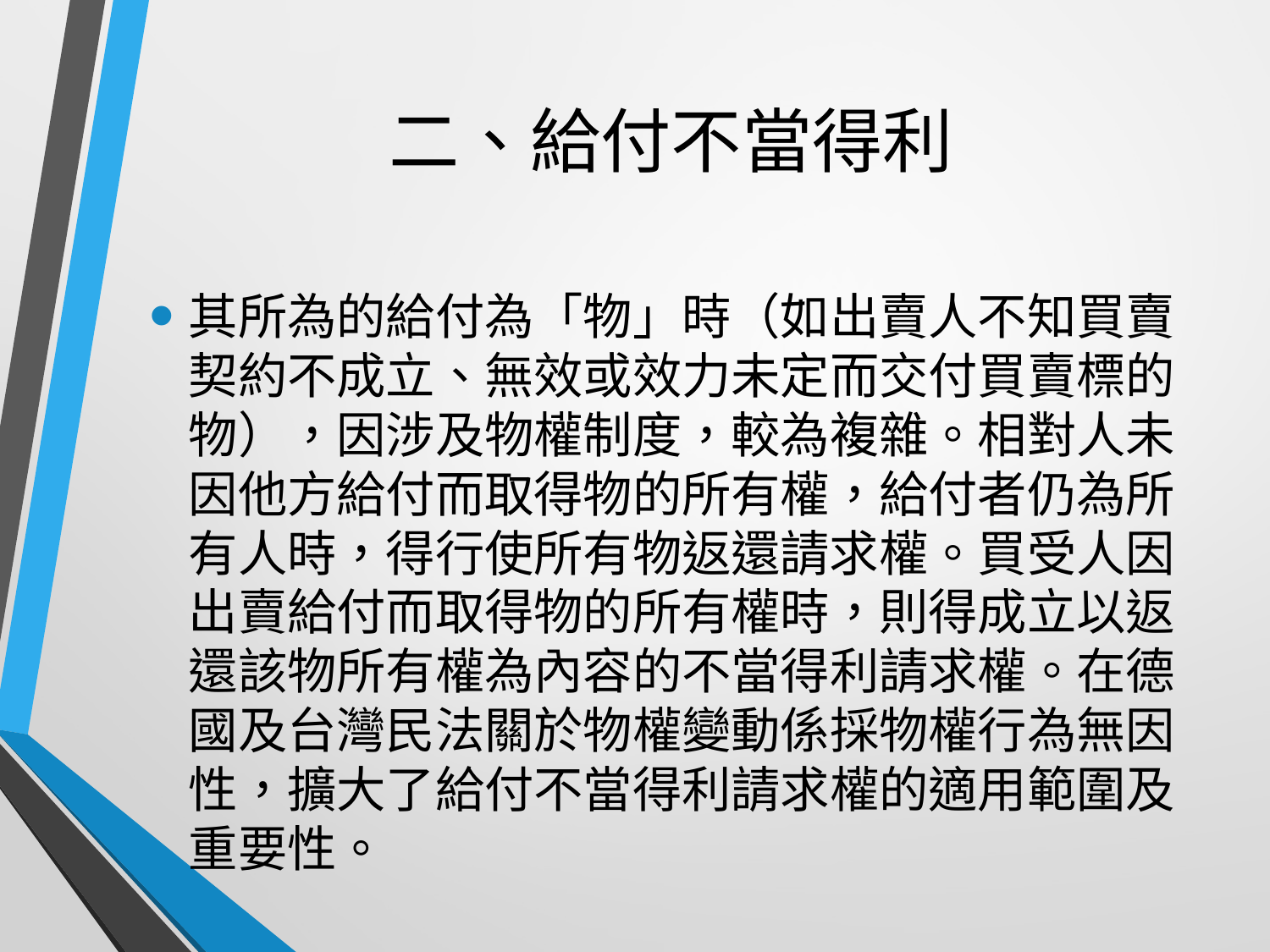

# 二、給付不當得利
其所為的給付為「物」時（如出賣人不知買賣契約不成立、無效或效力未定而交付買賣標的物），因涉及物權制度，較為複雜。相對人未因他方給付而取得物的所有權，給付者仍為所有人時，得行使所有物返還請求權。買受人因出賣給付而取得物的所有權時，則得成立以返還該物所有權為內容的不當得利請求權。在德國及台灣民法關於物權變動係採物權行為無因性，擴大了給付不當得利請求權的適用範圍及重要性。